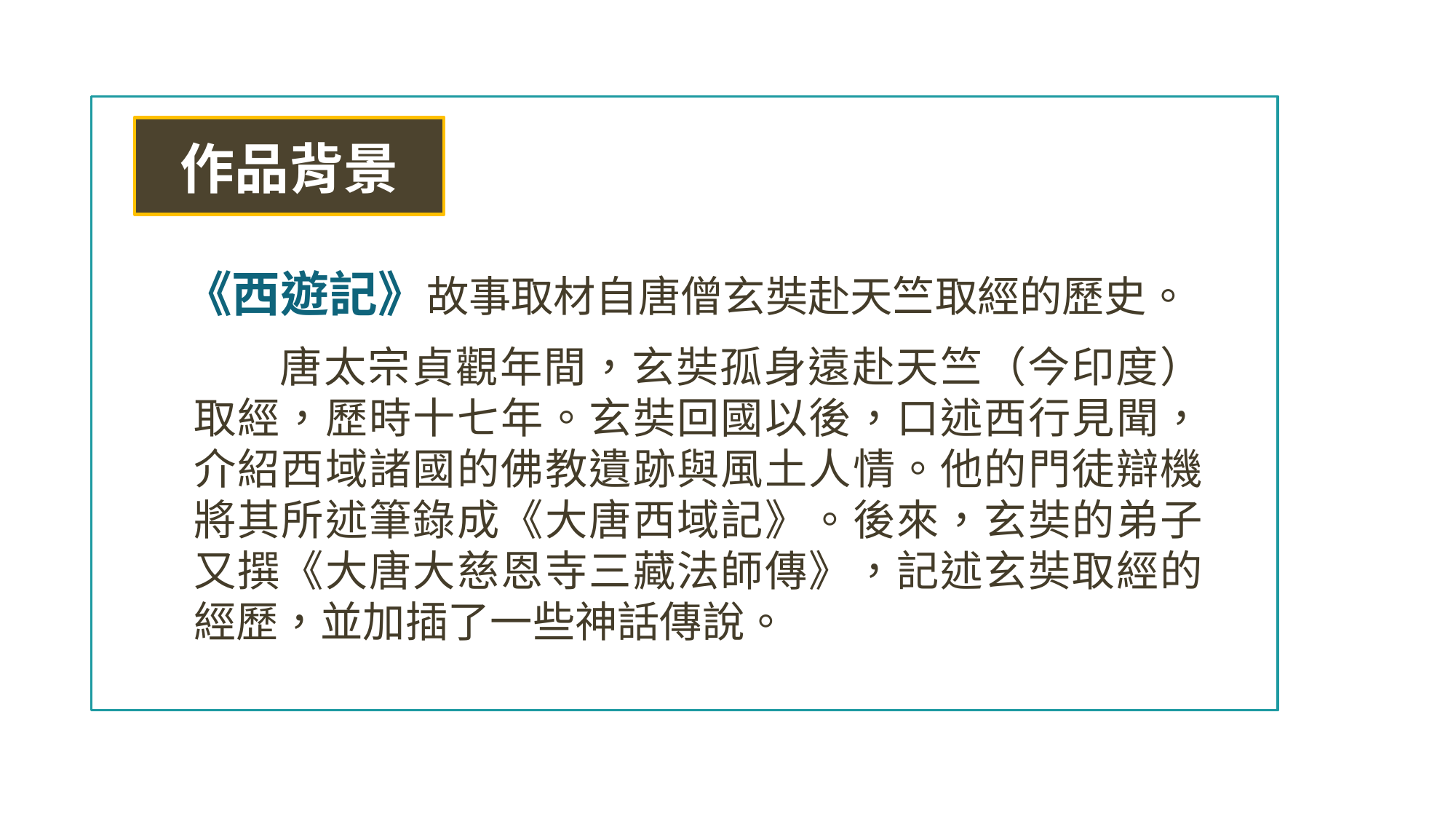

作品背景
《西遊記》故事取材自唐僧玄奘赴天竺取經的歷史。
唐太宗貞觀年間，玄奘孤身遠赴天竺（今印度）取經，歷時十七年。玄奘回國以後，口述西行見聞，介紹西域諸國的佛教遺跡與風土人情。他的門徒辯機將其所述筆錄成《大唐西域記》。後來，玄奘的弟子又撰《大唐大慈恩寺三藏法師傳》，記述玄奘取經的經歷，並加插了一些神話傳說。